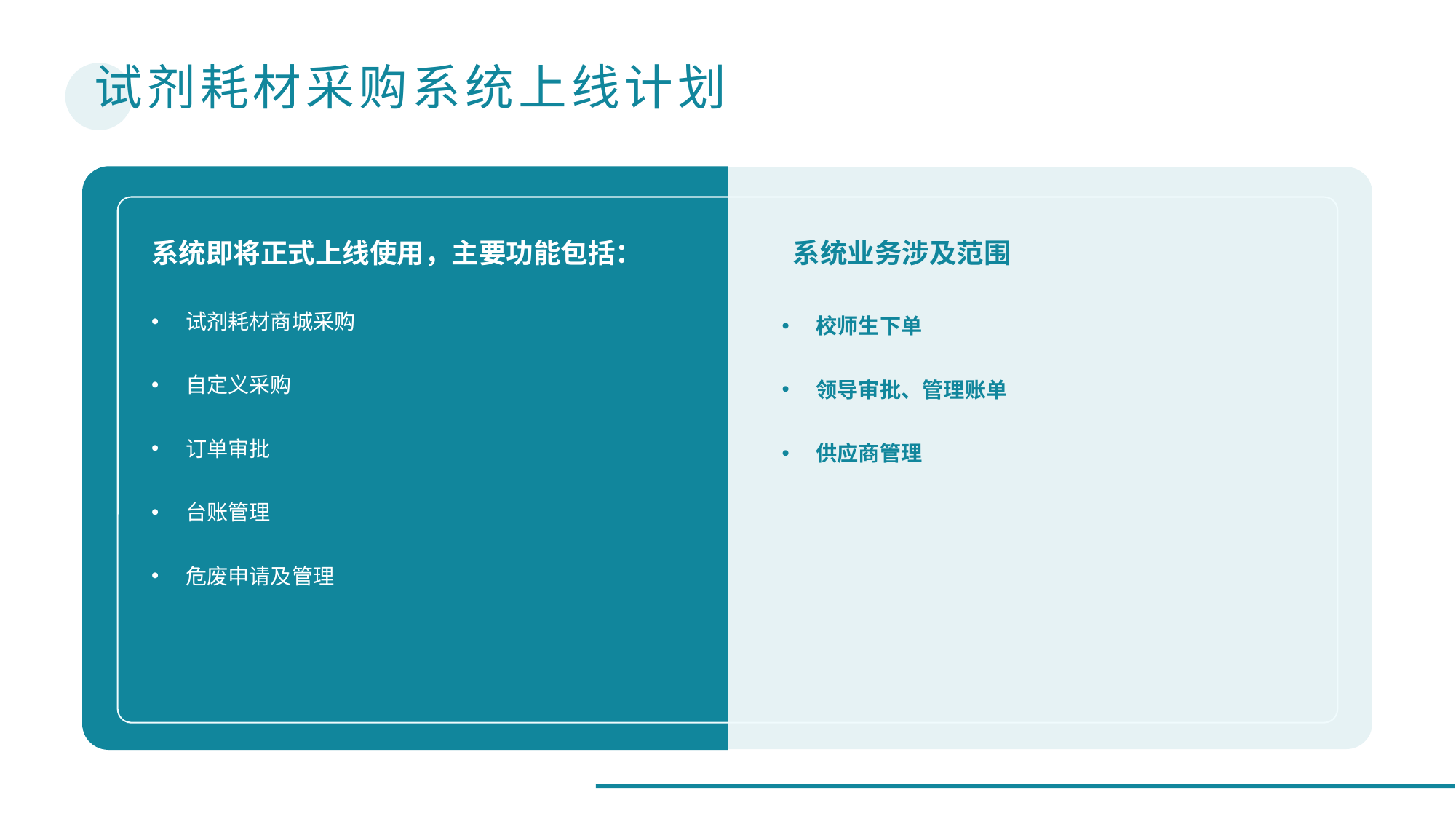

# 试剂耗材采购系统上线计划

系统即将正式上线使用，主要功能包括：
系统业务涉及范围
试剂耗材商城采购
自定义采购
订单审批
台账管理
危废申请及管理

校师生下单
领导审批、管理账单
供应商管理